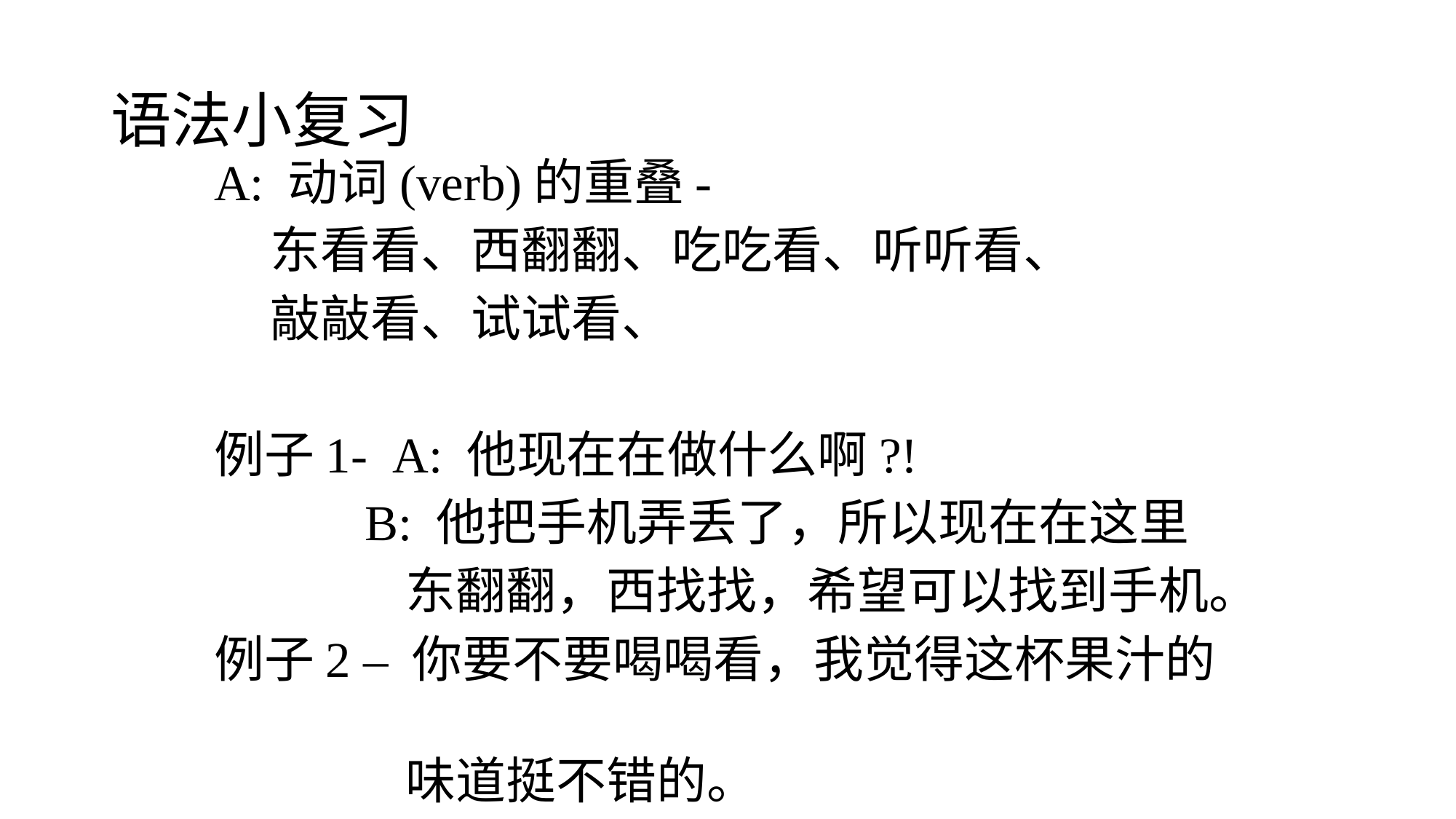

# 语法小复习
A: 动词(verb)的重叠-
    东看看、西翻翻、吃吃看、听听看、
    敲敲看、试试看、

例子1-  A: 他现在在做什么啊?!
            B: 他把手机弄丢了，所以现在在这里
                东翻翻，西找找，希望可以找到手机。
例子2 – 你要不要喝喝看，我觉得这杯果汁的
                味道挺不错的。